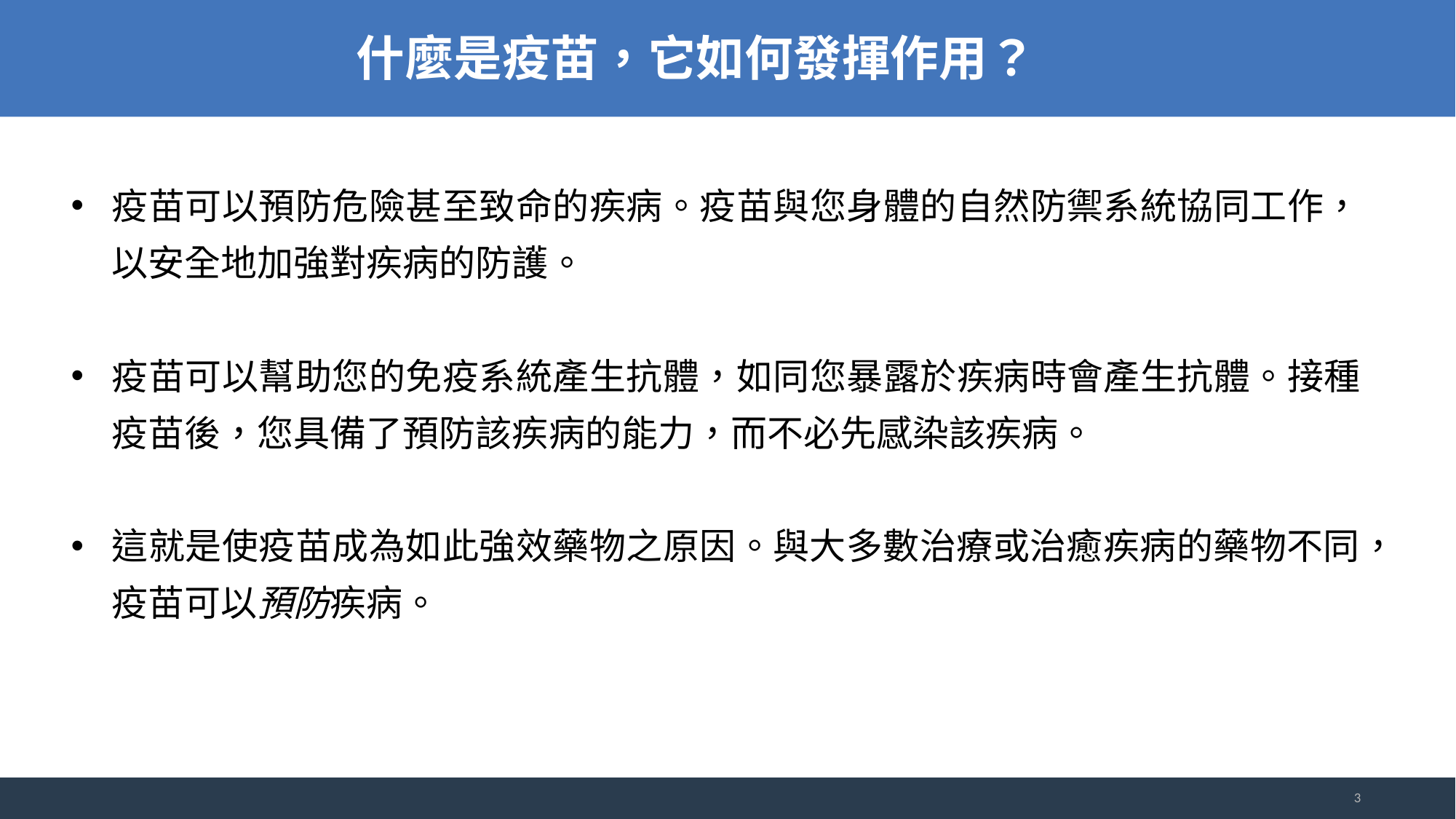

什麼是疫苗，它如何發揮作用？
疫苗可以預防危險甚至致命的疾病。疫苗與您身體的自然防禦系統協同工作，以安全地加強對疾病的防護。

疫苗可以幫助您的免疫系統產生抗體，如同您暴露於疾病時會產生抗體。接種疫苗後，您具備了預防該疾病的能力，而不必先感染該疾病。

這就是使疫苗成為如此強效藥物之原因。與大多數治療或治癒疾病的藥物不同，疫苗可以預防疾病。

3